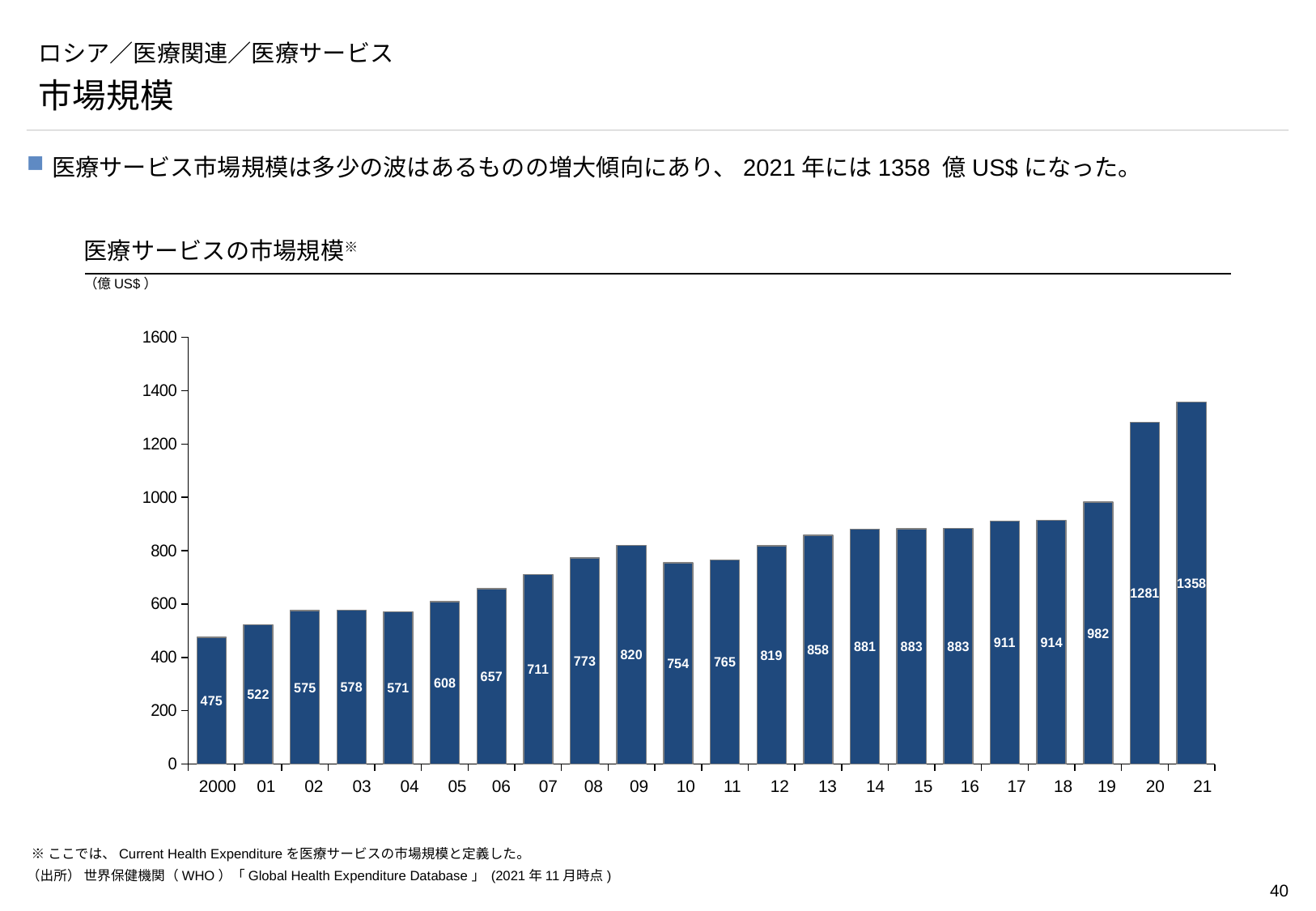

# ロシア／医療関連／医療サービス
市場規模
医療サービス市場規模は多少の波はあるものの増大傾向にあり、2021年には1358 億US$になった。
医療サービスの市場規模※
（億US$）

### Chart

| Category |  |
|---|---|
2000
01
02
03
04
05
06
07
08
09
10
11
12
13
14
15
16
17
18
19
20
21
※ここでは、Current Health Expenditureを医療サービスの市場規模と定義した。
（出所） 世界保健機関（WHO）「Global Health Expenditure Database」 (2021年11月時点)